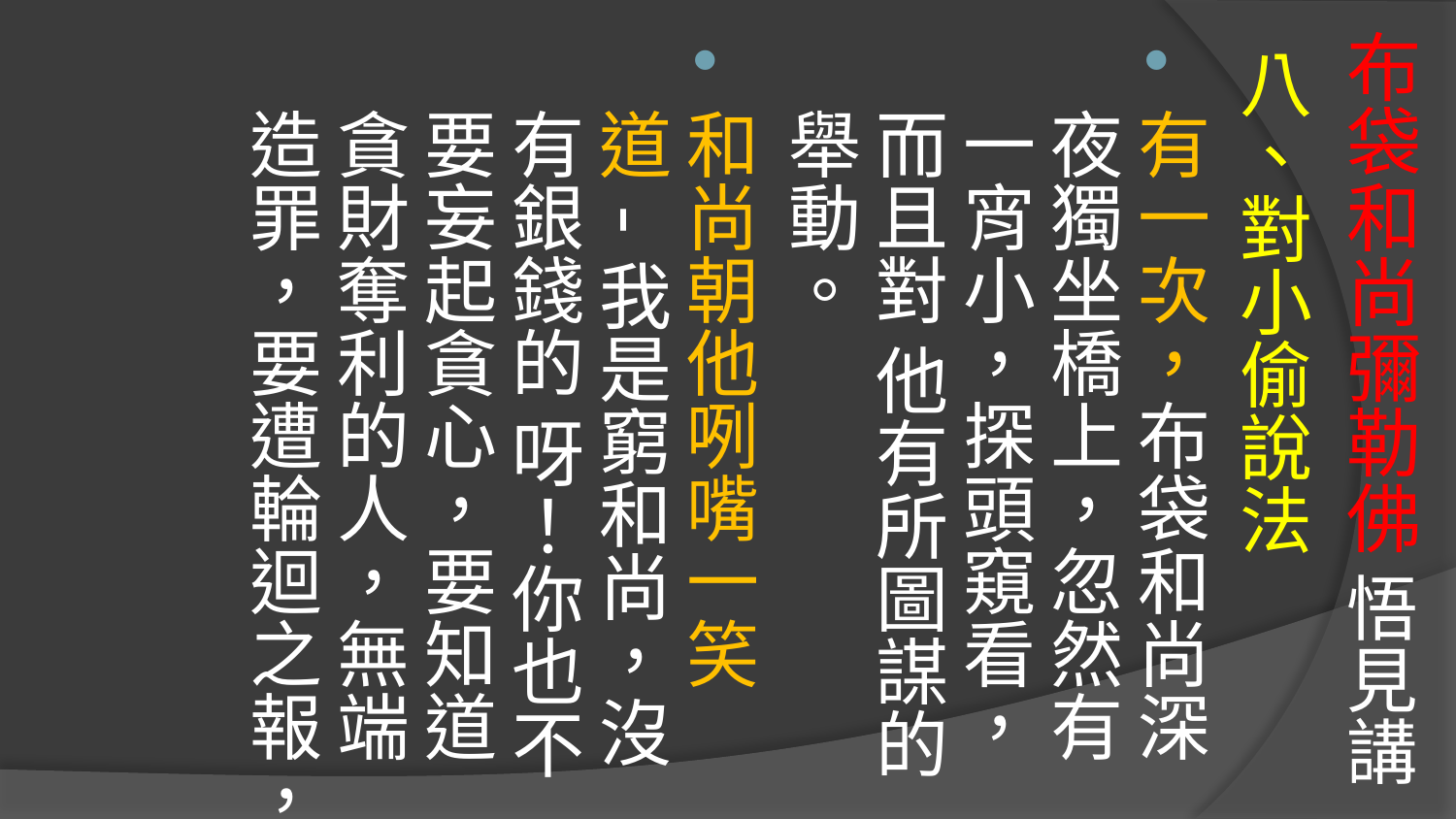

# 布袋和尚彌勒佛 悟見講
八、對小偷說法
有一次，布袋和尚深夜獨坐橋上，忽然有一宵小，探頭窺看，而且對 他有所圖謀的舉動。
和尚朝他咧嘴一笑道-我是窮和尚，沒有銀錢的 呀！你也不要妄起貪心，要知道貪財奪利的人，無端造罪，要遭輪迴之報，